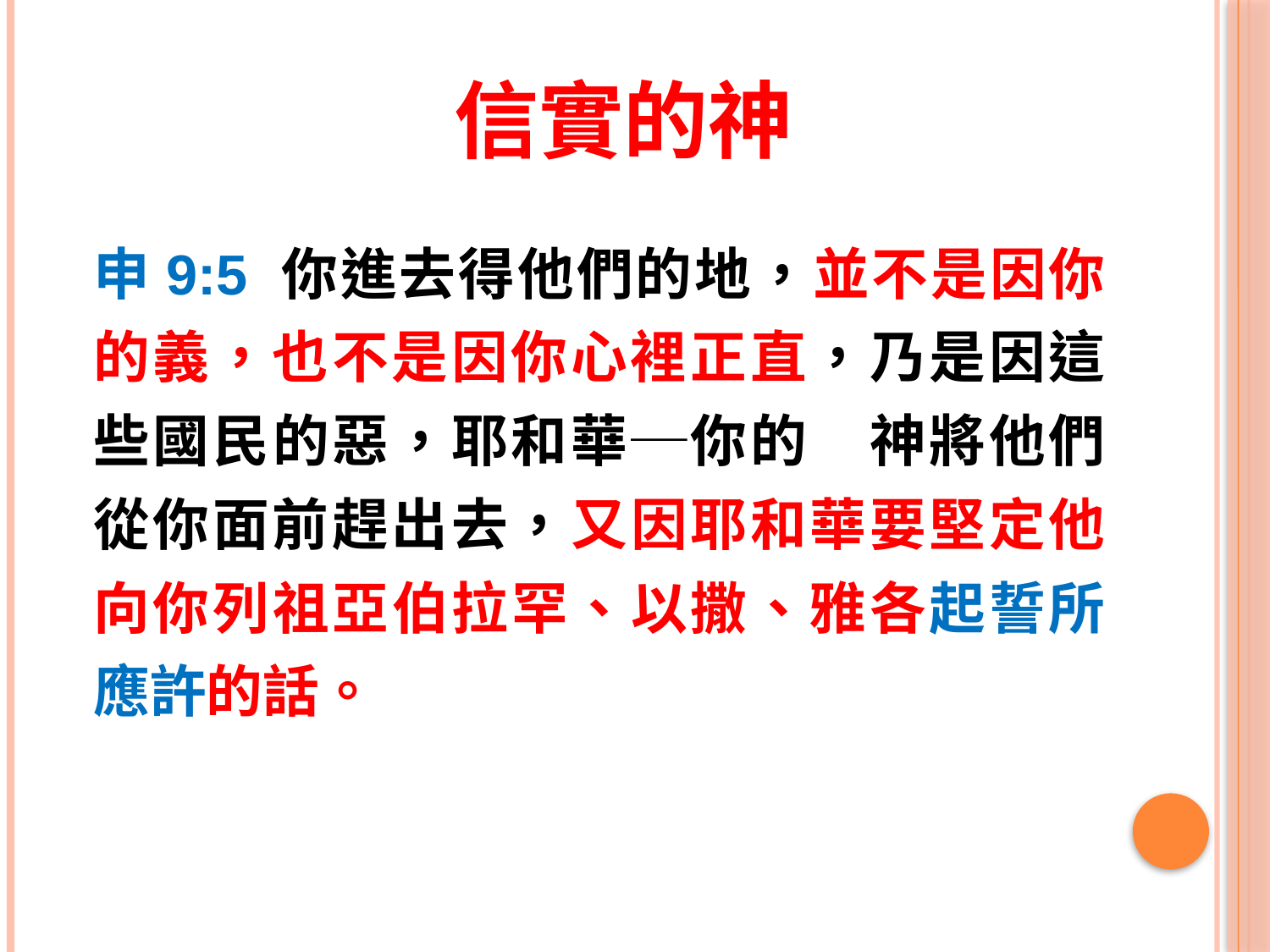

# 信實的神
申9:5 你進去得他們的地，並不是因你的義，也不是因你心裡正直，乃是因這些國民的惡，耶和華─你的　神將他們從你面前趕出去，又因耶和華要堅定他向你列祖亞伯拉罕、以撒、雅各起誓所應許的話。